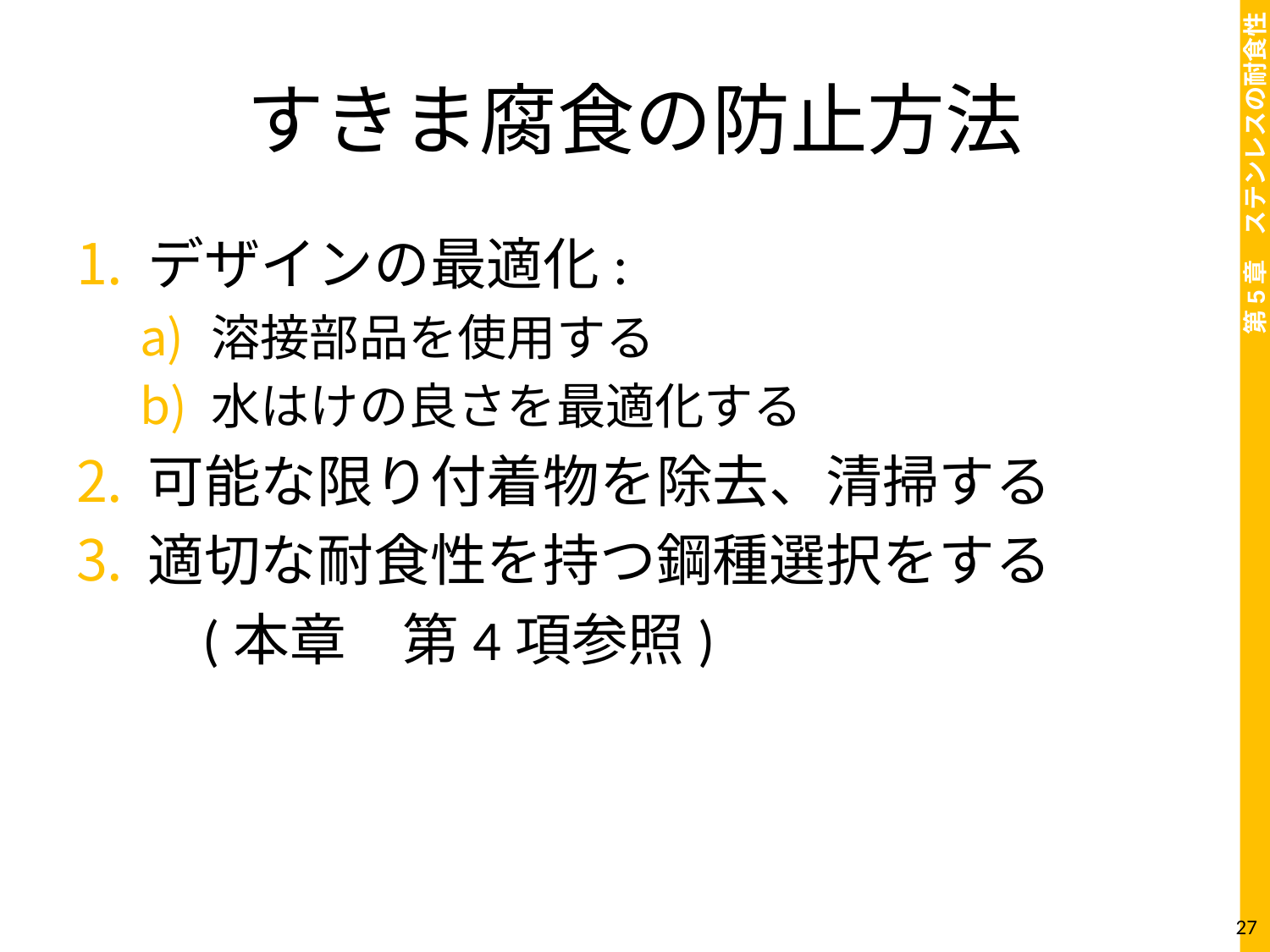

# すきま腐食の防止方法
デザインの最適化:
溶接部品を使用する
水はけの良さを最適化する
可能な限り付着物を除去、清掃する
適切な耐食性を持つ鋼種選択をする
　　(本章　第4項参照)
27